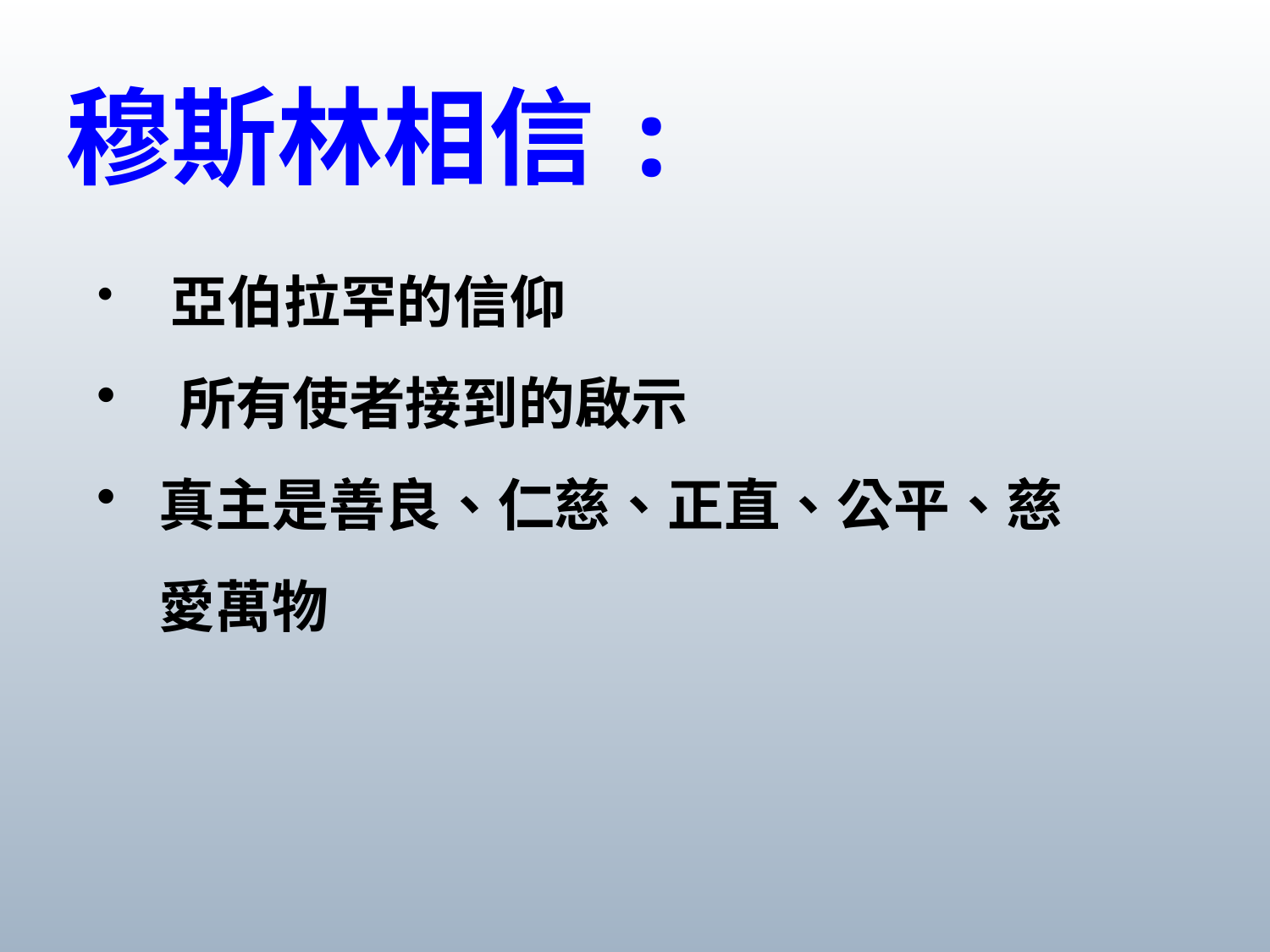

穆斯林相信:
     亞伯拉罕的信仰
   所有使者接到的啟示
真主是善良、仁慈、正直、公平、慈愛萬物